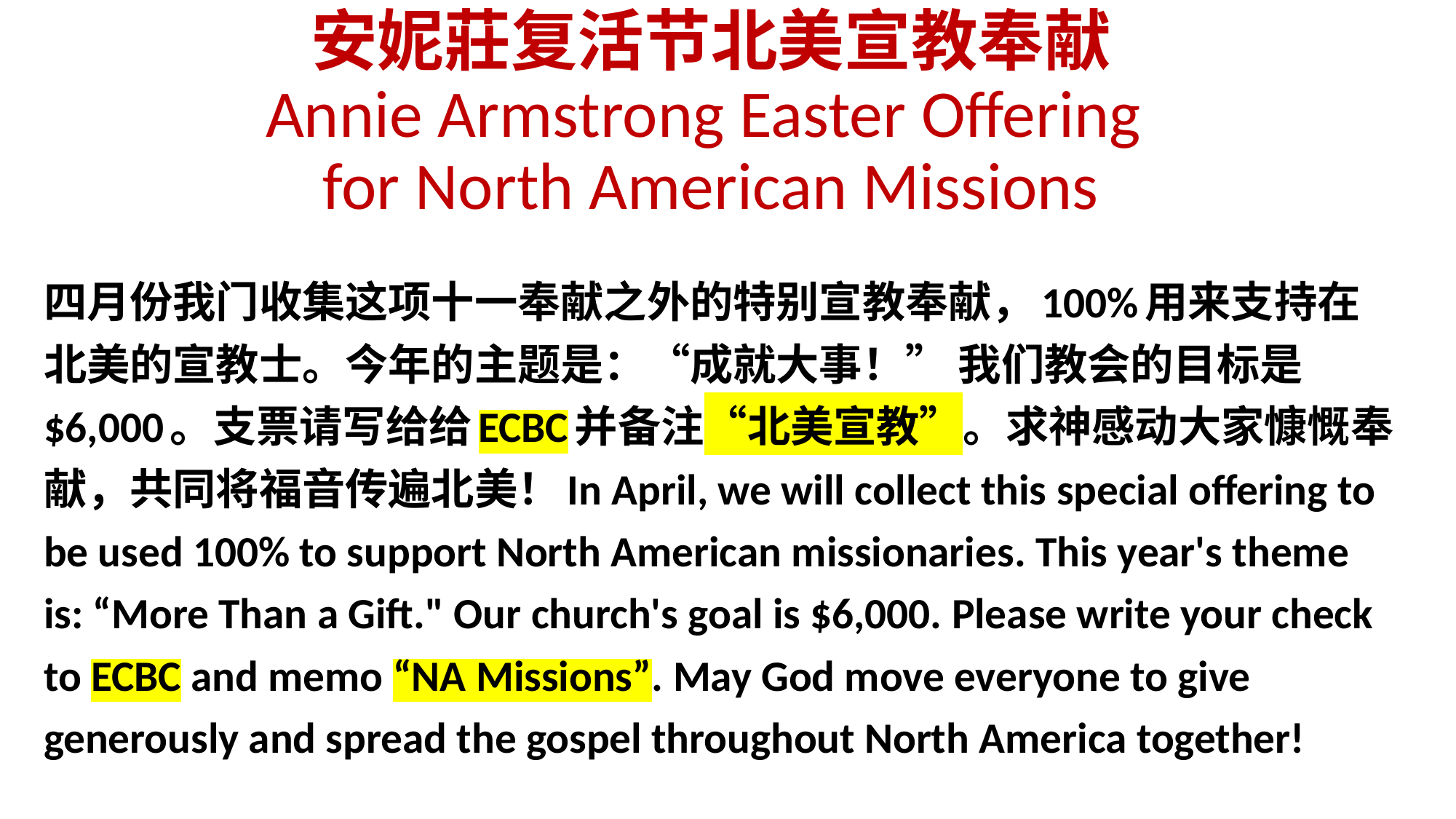

# 安妮莊复活节北美宣教奉献 Annie Armstrong Easter Offering for North American Missions
四月份我门收集这项十一奉献之外的特别宣教奉献，100%用来支持在北美的宣教士。今年的主题是：“成就大事！” 我们教会的目标是$6,000。支票请写给给ECBC并备注“北美宣教”。求神感动大家慷慨奉献，共同将福音传遍北美！In April, we will collect this special offering to be used 100% to support North American missionaries. This year's theme is: “More Than a Gift." Our church's goal is $6,000. Please write your check to ECBC and memo “NA Missions”. May God move everyone to give generously and spread the gospel throughout North America together!